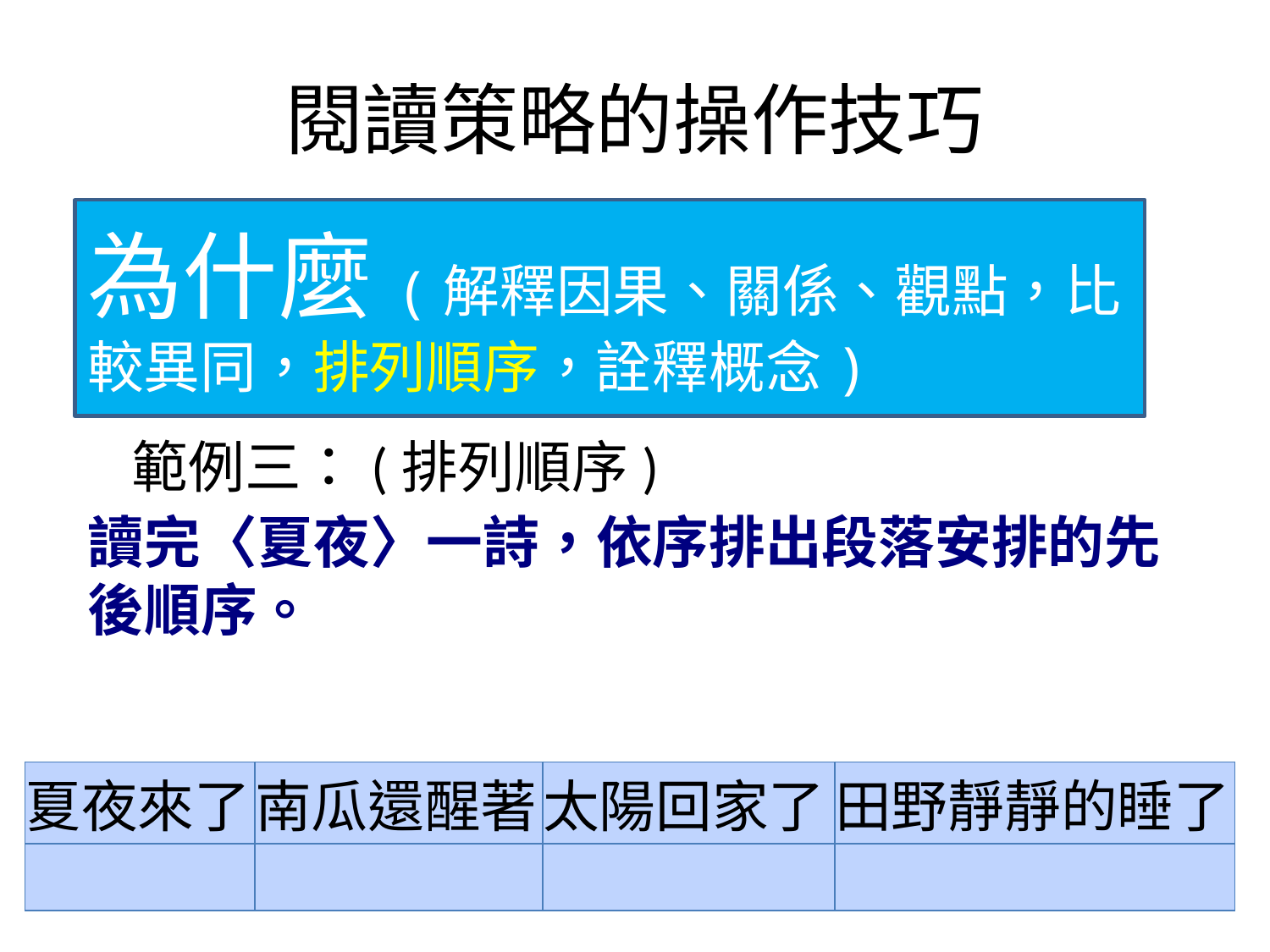

# 閱讀策略的操作技巧
為什麼(解釋因果、關係、觀點，比較異同，排列順序，詮釋概念)
 範例三：(排列順序)
讀完〈夏夜〉一詩，依序排出段落安排的先後順序。

| 夏夜來了 | 南瓜還醒著 | 太陽回家了 | 田野靜靜的睡了 |
| --- | --- | --- | --- |
|  |  |  |  |